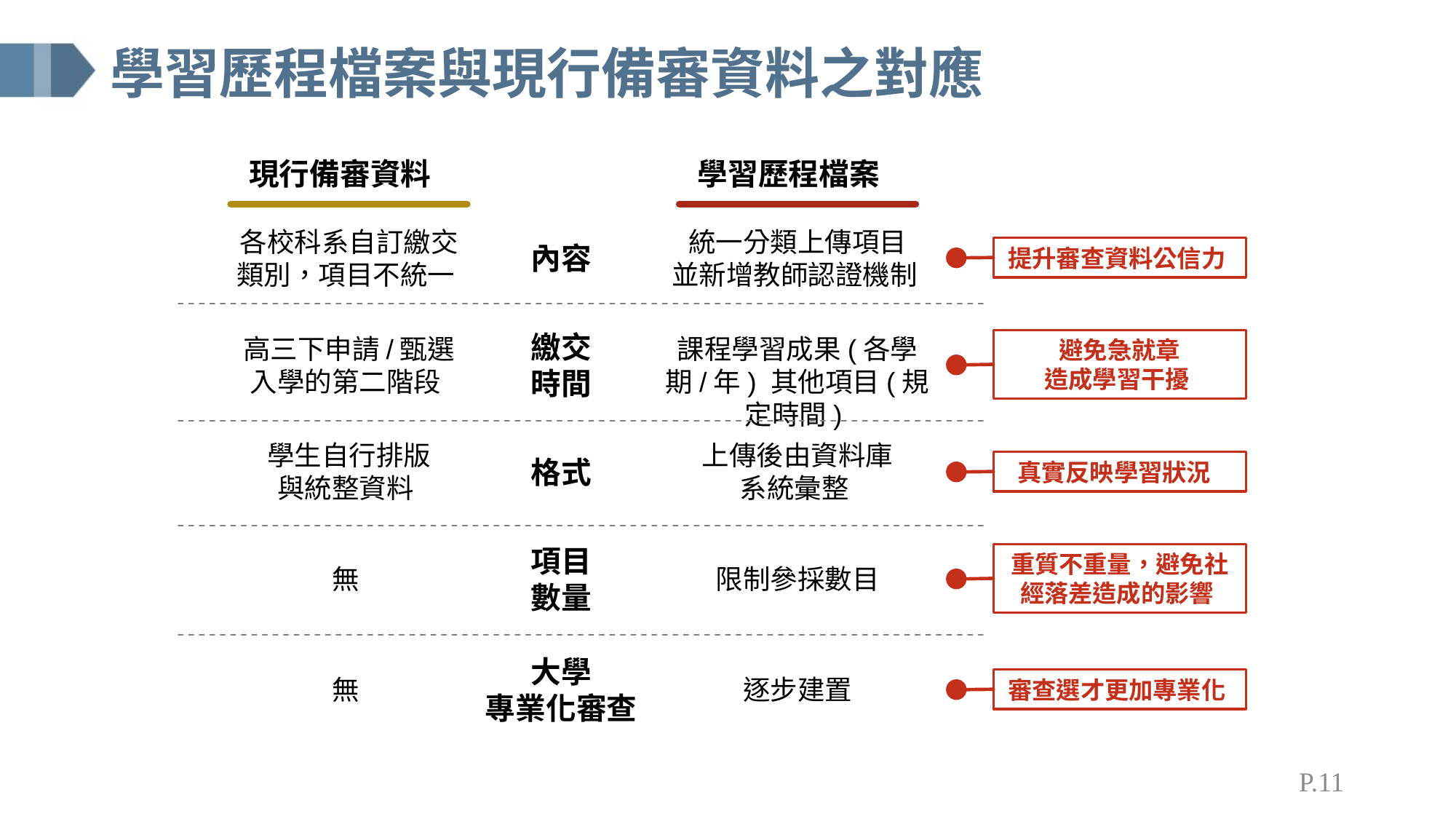

# 學習歷程檔案與現行備審資料之對應
現行備審資料
學習歷程檔案
各校科系自訂繳交類別，項目不統一
統一分類上傳項目
並新增教師認證機制
內容
繳交
時間
高三下申請/甄選入學的第二階段
課程學習成果(各學期/年) 其他項目(規定時間)
學生自行排版
與統整資料
上傳後由資料庫
系統彙整
格式
項目
數量
無
限制參採數目
大學
專業化審查
無
逐步建置
提升審查資料公信力

避免急就章
造成學習干擾

真實反映學習狀況

重質不重量，避免社經落差造成的影響

審查選才更加專業化

P.11